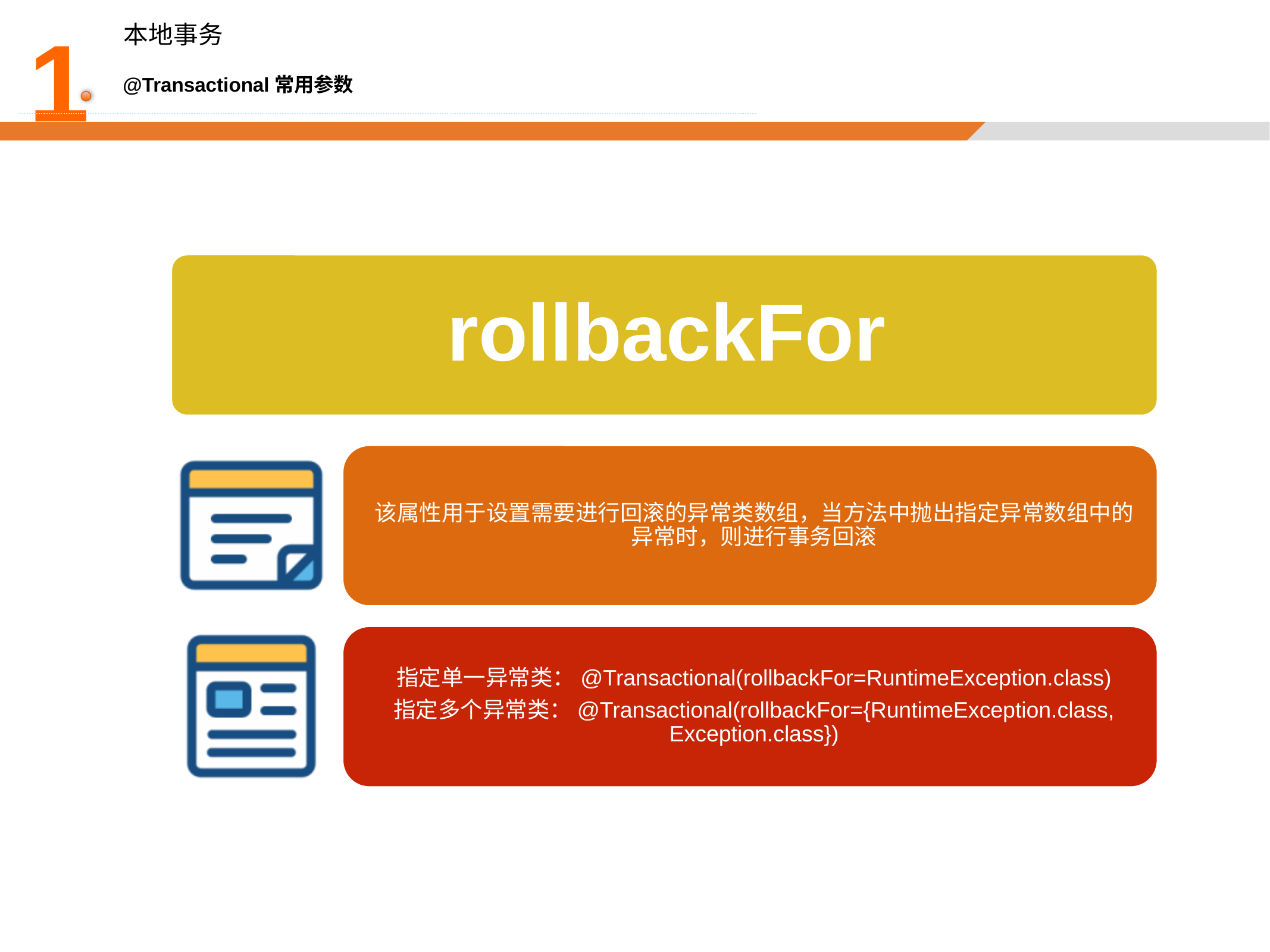

1
本地事务

@Transactional常用参数
rollbackFor
该属性用于设置需要进行回滚的异常类数组，当方法中抛出指定异常数组中的异常时，则进行事务回滚
指定单一异常类：@Transactional(rollbackFor=RuntimeException.class)
指定多个异常类：@Transactional(rollbackFor={RuntimeException.class, Exception.class})